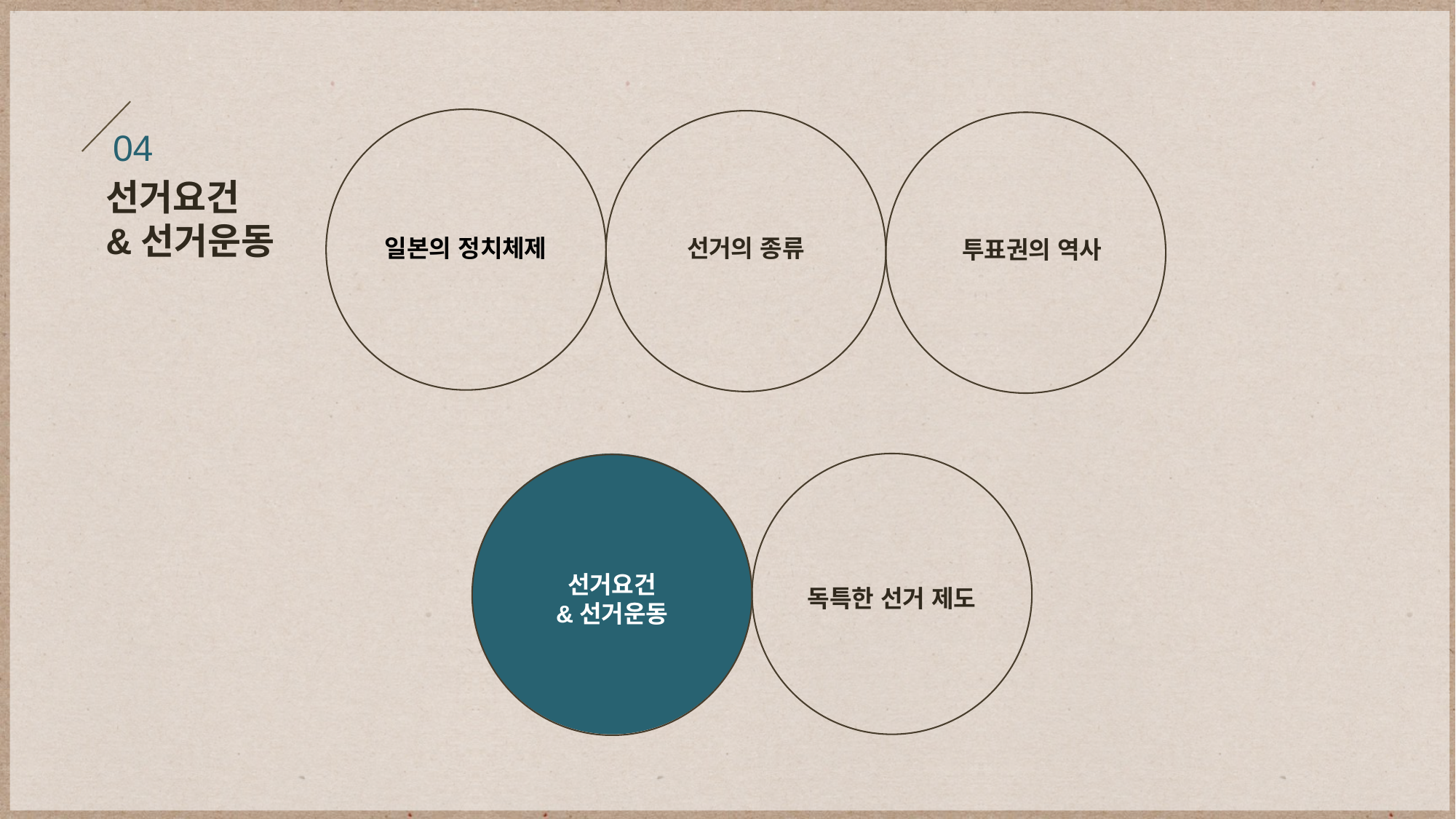

04
선거요건
&선거운동
일본의 정치체제
선거의 종류
투표권의 역사

선거요건
&선거운동

독특한 선거 제도